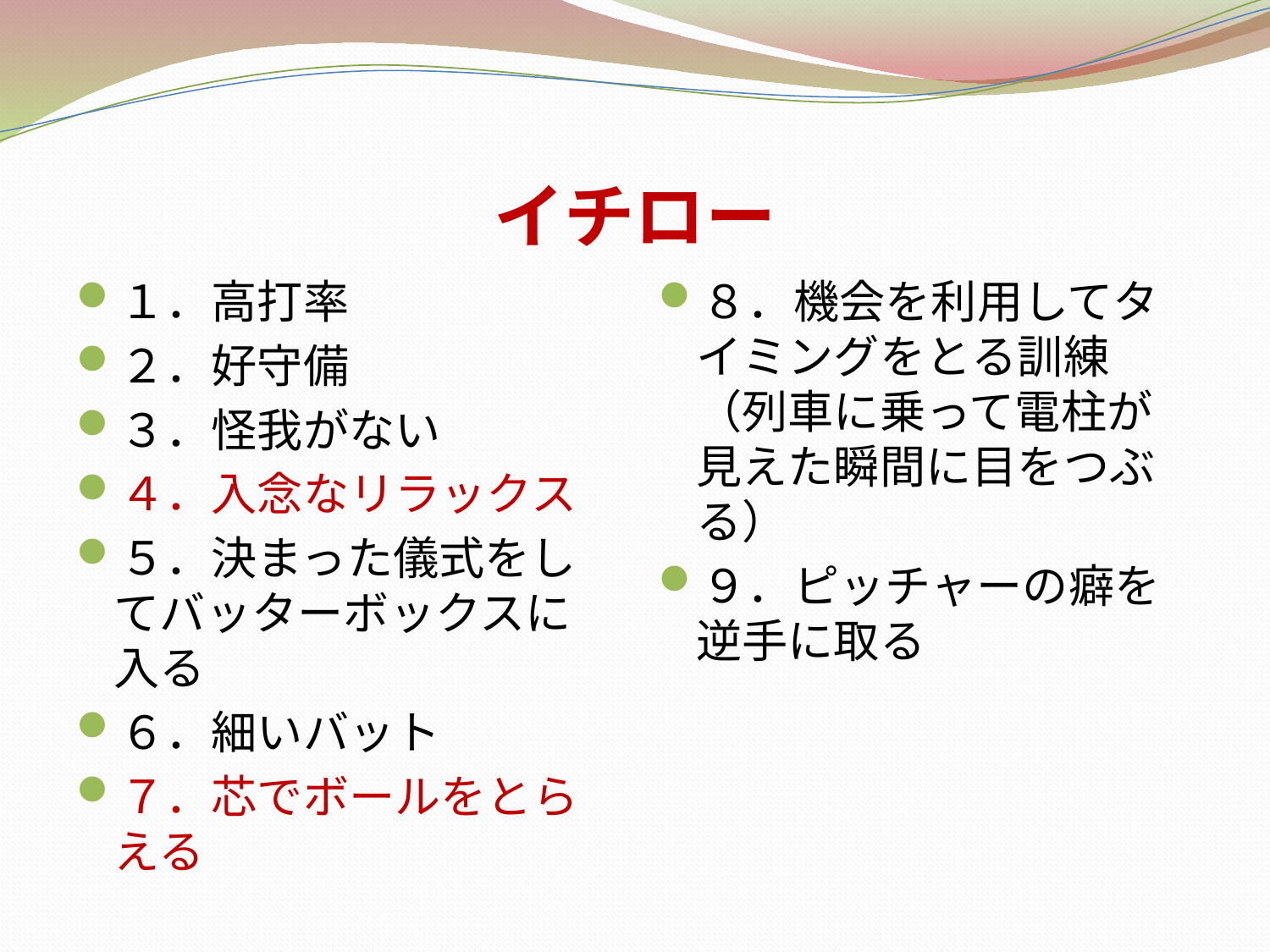

# イチロー
１．高打率
２．好守備
３．怪我がない
４．入念なリラックス
５．決まった儀式をしてバッターボックスに入る
６．細いバット
７．芯でボールをとらえる
８．機会を利用してタイミングをとる訓練（列車に乗って電柱が見えた瞬間に目をつぶる）
９．ピッチャーの癖を逆手に取る